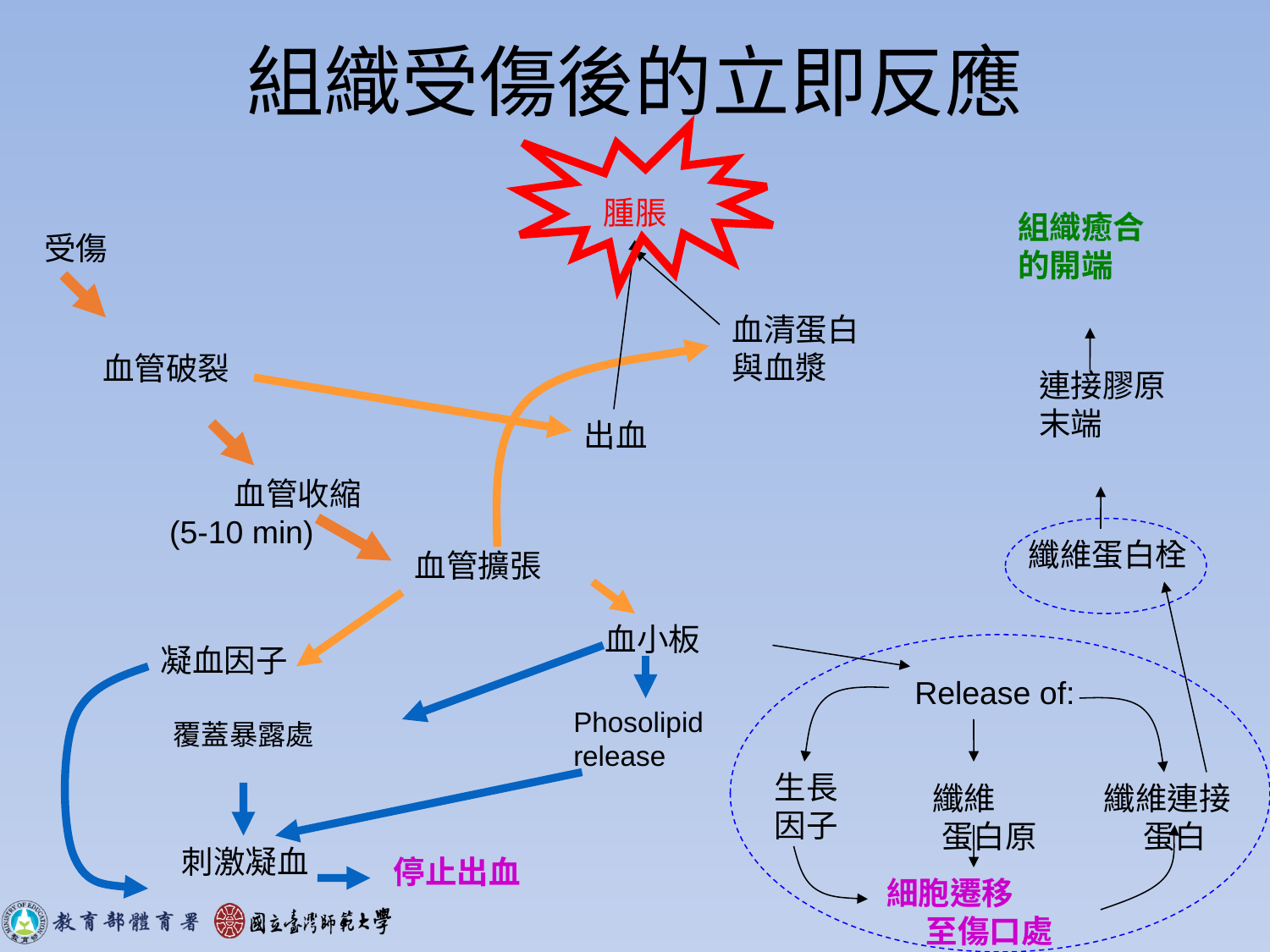

# 組織受傷後的立即反應

腫脹

血清蛋白與血漿

出血

組織癒合的開端
受傷

血管破裂

血管收縮
 (5-10 min)

血管擴張

連接膠原末端

纖維蛋白栓

Release of:

生長      因子
纖維        蛋白原
纖維連接   蛋白

細胞遷移            至傷口處

血小板
凝血因子

Phosolipid release
覆蓋暴露處

刺激凝血

停止出血